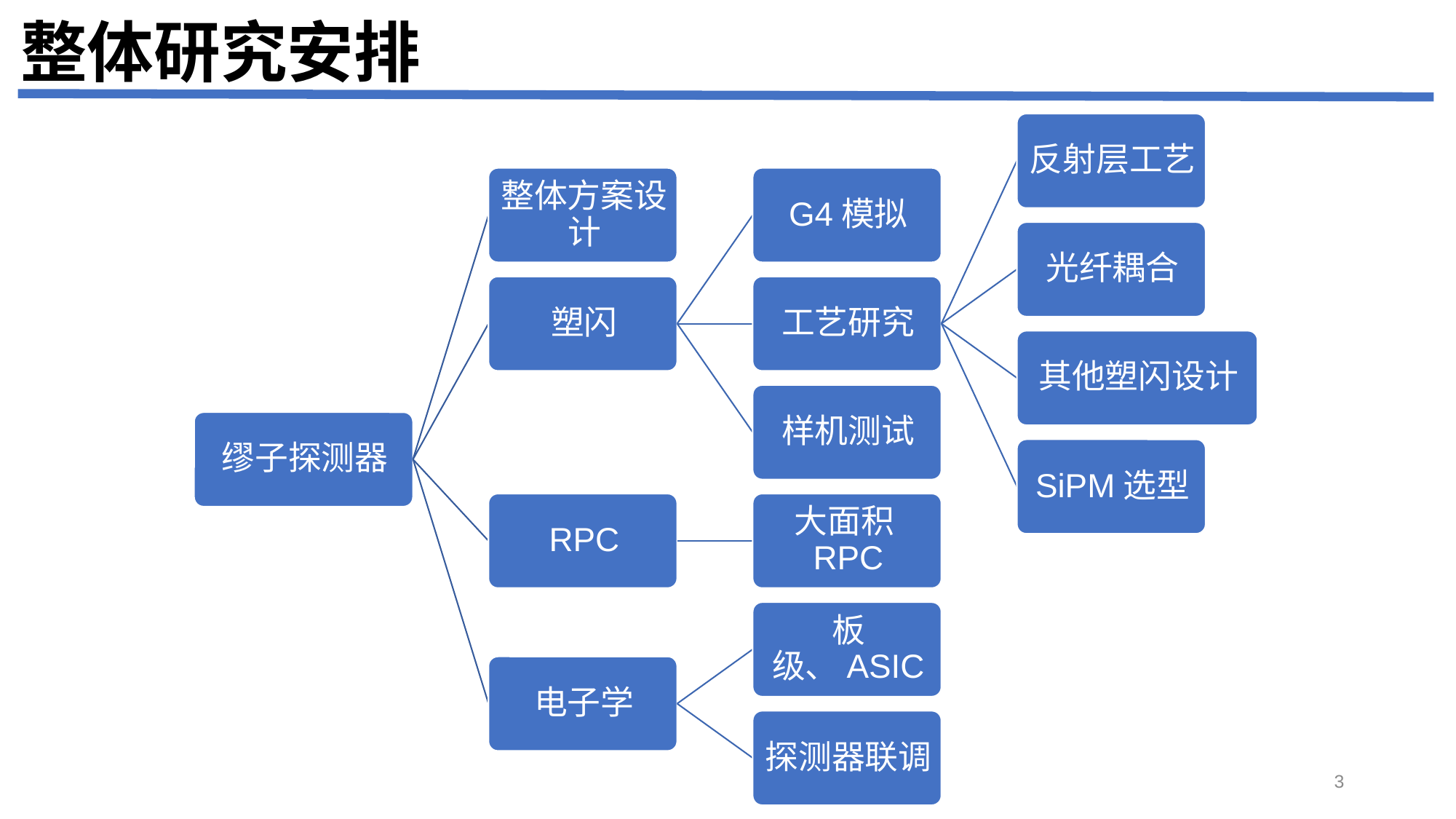

# 整体研究安排
缪子探测器

整体方案设计

塑闪

G4模拟

工艺研究

反射层工艺

光纤耦合

其他塑闪设计

SiPM选型

样机测试

RPC

大面积RPC

电子学

板级、ASIC

探测器联调
3